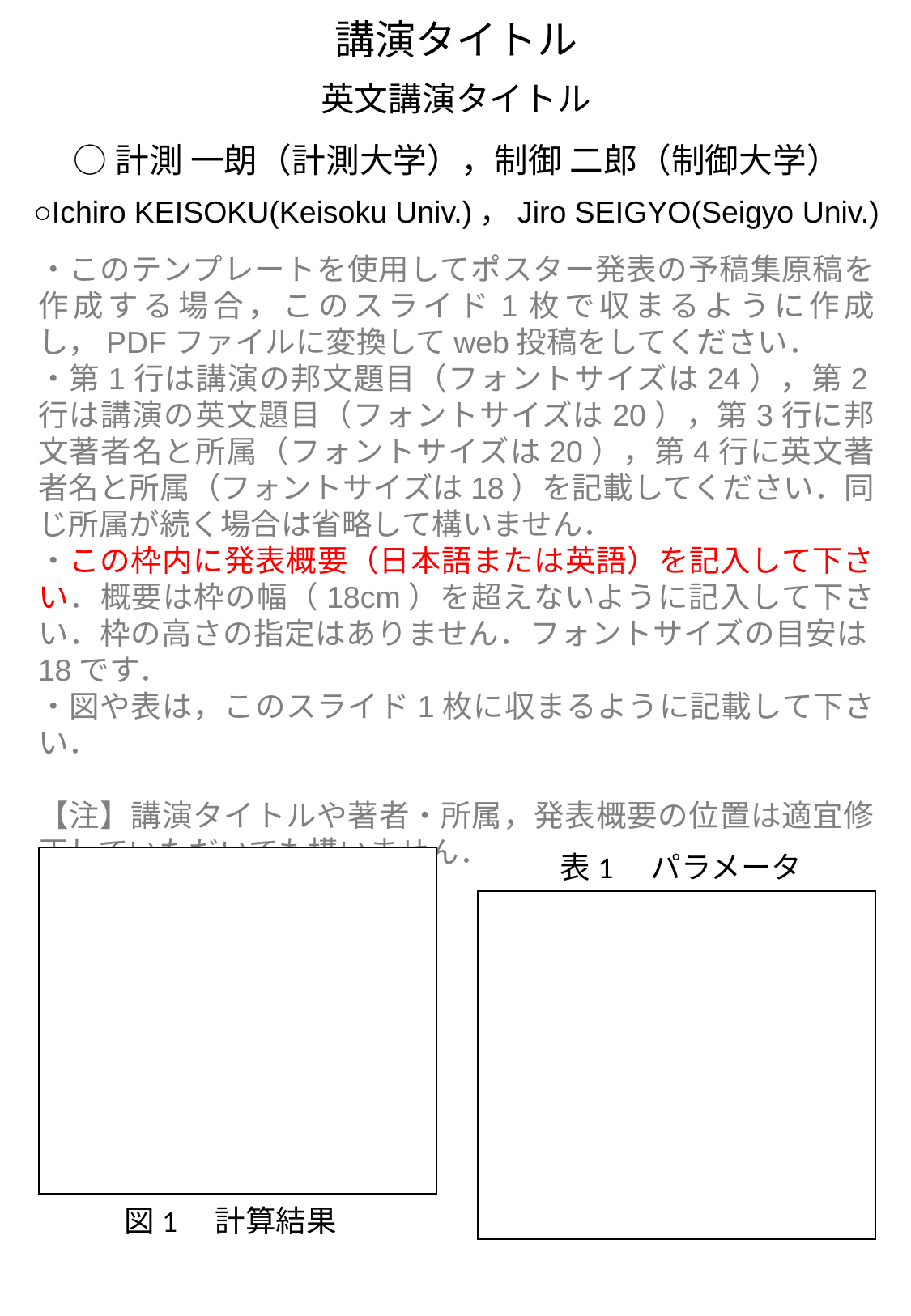

講演タイトル
英文講演タイトル
○計測 一朗（計測大学），制御 二郎（制御大学）
○Ichiro KEISOKU(Keisoku Univ.)，Jiro SEIGYO(Seigyo Univ.)
・このテンプレートを使用してポスター発表の予稿集原稿を作成する場合，このスライド1枚で収まるように作成し，PDFファイルに変換してweb投稿をしてください．
・第1行は講演の邦文題目（フォントサイズは24），第2行は講演の英文題目（フォントサイズは20），第3行に邦文著者名と所属（フォントサイズは20），第4行に英文著者名と所属（フォントサイズは18）を記載してください．同じ所属が続く場合は省略して構いません．
・この枠内に発表概要（日本語または英語）を記入して下さい．概要は枠の幅（18cm）を超えないように記入して下さい．枠の高さの指定はありません．フォントサイズの目安は18です．
・図や表は，このスライド1枚に収まるように記載して下さい．

【注】講演タイトルや著者・所属，発表概要の位置は適宜修正していただいても構いません．
表1　パラメータ

図1　計算結果